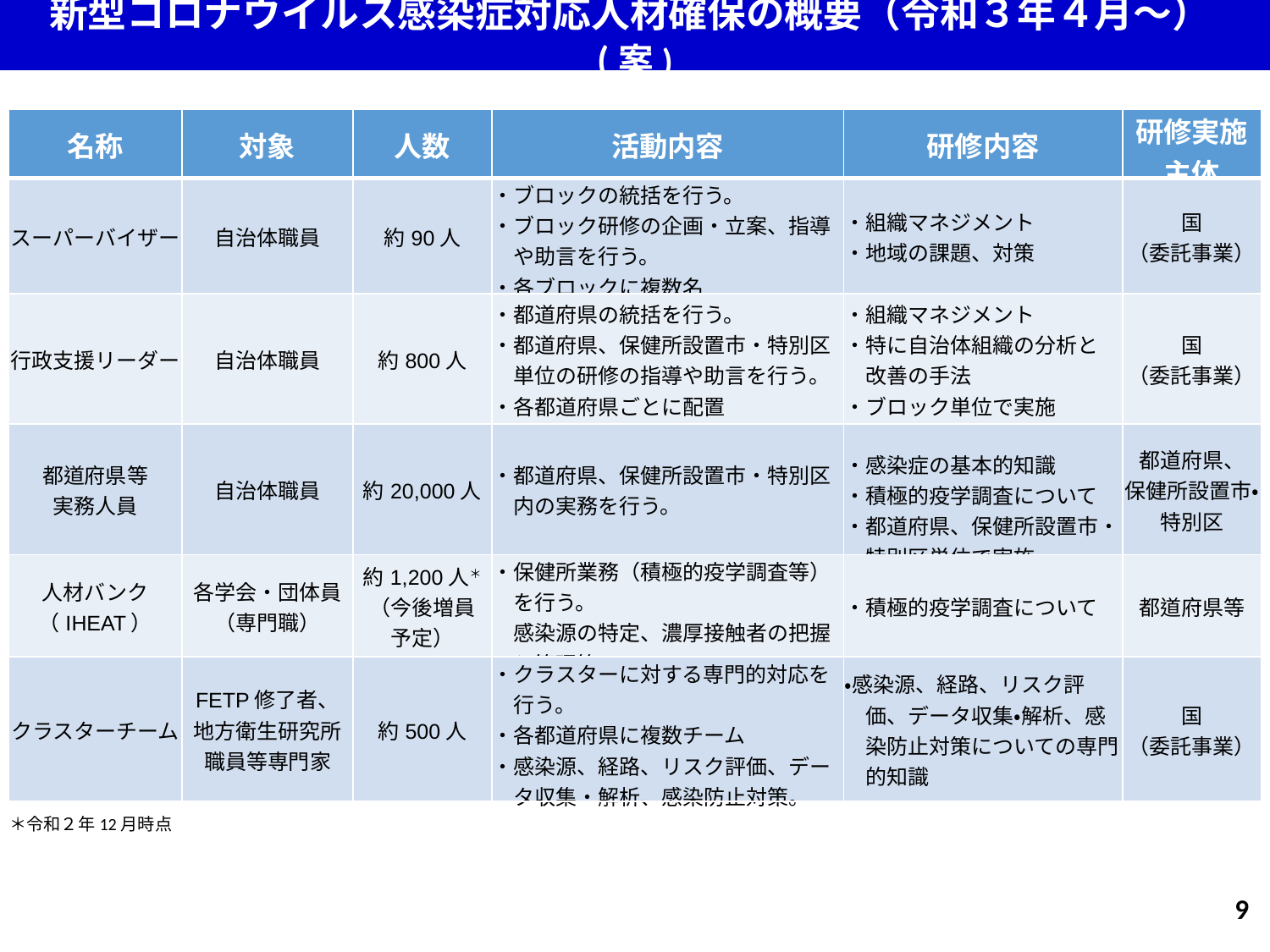

新型コロナウイルス感染症対応人材確保の概要（令和３年４月～）(案)
| 名称 | 対象 | 人数 | 活動内容 | 研修内容 | 研修実施 主体 |
| --- | --- | --- | --- | --- | --- |
| スーパーバイザー | 自治体職員 | 約90人 | ・ブロックの統括を行う。 ・ブロック研修の企画・立案、指導 　や助言を行う。 ・各ブロックに複数名 | ・組織マネジメント ・地域の課題、対策 | 国 （委託事業） |
| 行政支援リーダー | 自治体職員 | 約800人 | ・都道府県の統括を行う。 ・都道府県、保健所設置市・特別区 　単位の研修の指導や助言を行う。 ・各都道府県ごとに配置 | ・組織マネジメント ・特に自治体組織の分析と 　改善の手法 ・ブロック単位で実施 | 国 （委託事業） |
| 都道府県等 実務人員 | 自治体職員 | 約20,000人 | ・都道府県、保健所設置市・特別区 　内の実務を行う。 | ・感染症の基本的知識 ・積極的疫学調査について ・都道府県、保健所設置市・ 　特別区単位で実施 | 都道府県、 保健所設置市・特別区 |
| 人材バンク（IHEAT） | 各学会・団体員 （専門職） | 約1,200人＊ （今後増員 予定） | ・保健所業務（積極的疫学調査等） 　を行う。 　感染源の特定、濃厚接触者の把握 　と管理等。 | ・積極的疫学調査について | 都道府県等 |
| クラスターチーム | FETP修了者、 地方衛生研究所職員等専門家 | 約500人 | ・クラスターに対する専門的対応を 　行う。 ・各都道府県に複数チーム　 ・感染源、経路、リスク評価、デー 　タ収集・解析、感染防止対策。 | ・感染源、経路、リスク評 　価、データ収集・解析、感 　染防止対策についての専門 　的知識 | 国 （委託事業） |
＊令和２年12月時点
9